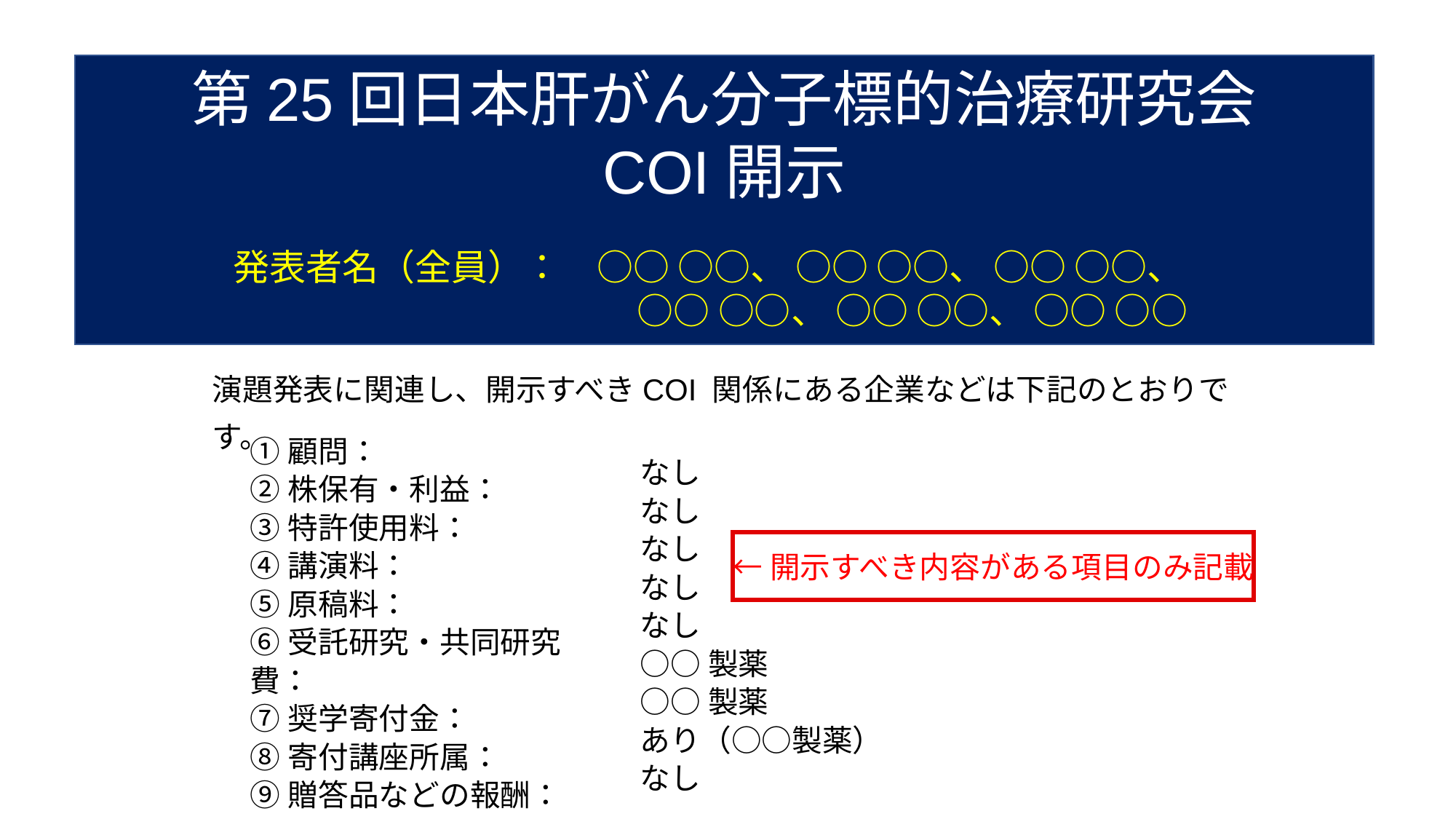

第25回日本肝がん分子標的治療研究会
COI開示
発表者名（全員）：　○○ ○○、 ○○ ○○、 ○○ ○○、
　　　　　　　　　　　 ○○ ○○、 ○○ ○○、 ○○ ○○
演題発表に関連し、開示すべきCOI 関係にある企業などは下記のとおりです。
①顧問：
②株保有・利益：
③特許使用料：
④講演料：
⑤原稿料：
⑥受託研究・共同研究費：
⑦奨学寄付金：
⑧寄付講座所属：
⑨贈答品などの報酬：
なし
なし
なし
なし
なし
○○製薬
○○製薬
あり（○○製薬）
なし
←開示すべき内容がある項目のみ記載